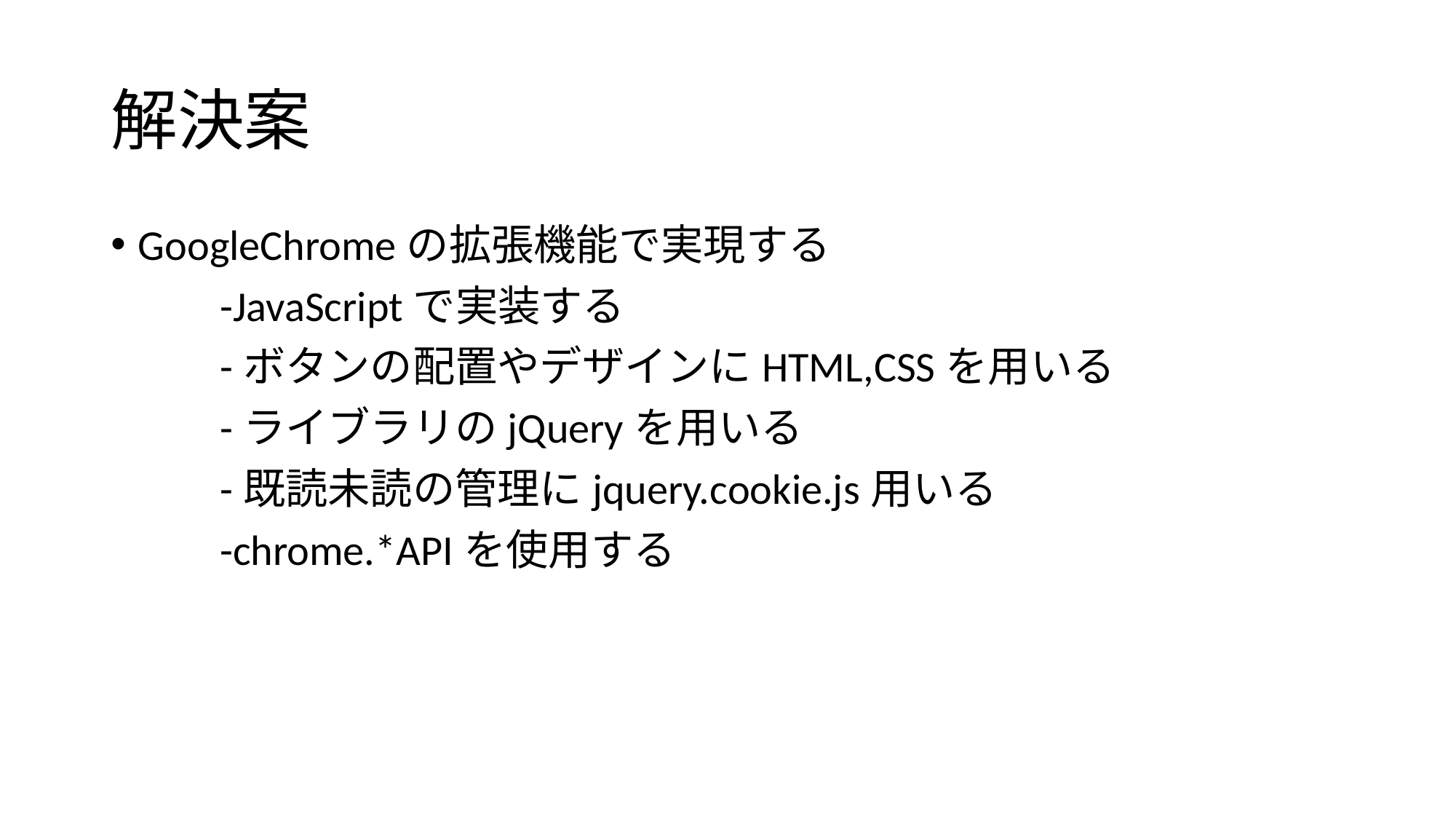

# 解決案
GoogleChromeの拡張機能で実現する
	-JavaScriptで実装する
	-ボタンの配置やデザインにHTML,CSSを用いる
	-ライブラリのjQueryを用いる
	-既読未読の管理にjquery.cookie.js用いる
	-chrome.*APIを使用する